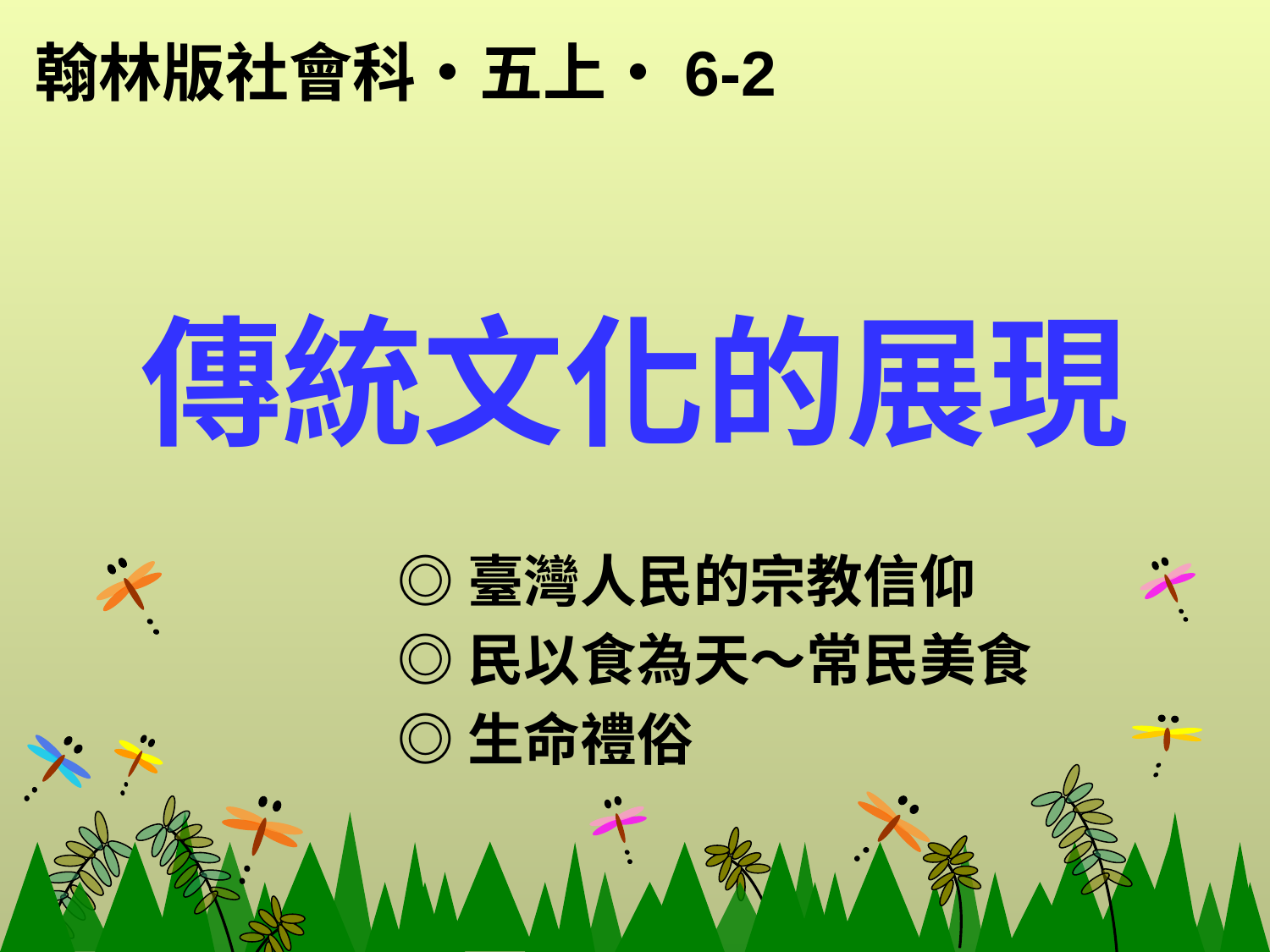

翰林版社會科•五上•6-2
# 傳統文化的展現
◎臺灣人民的宗教信仰
◎民以食為天～常民美食
◎生命禮俗